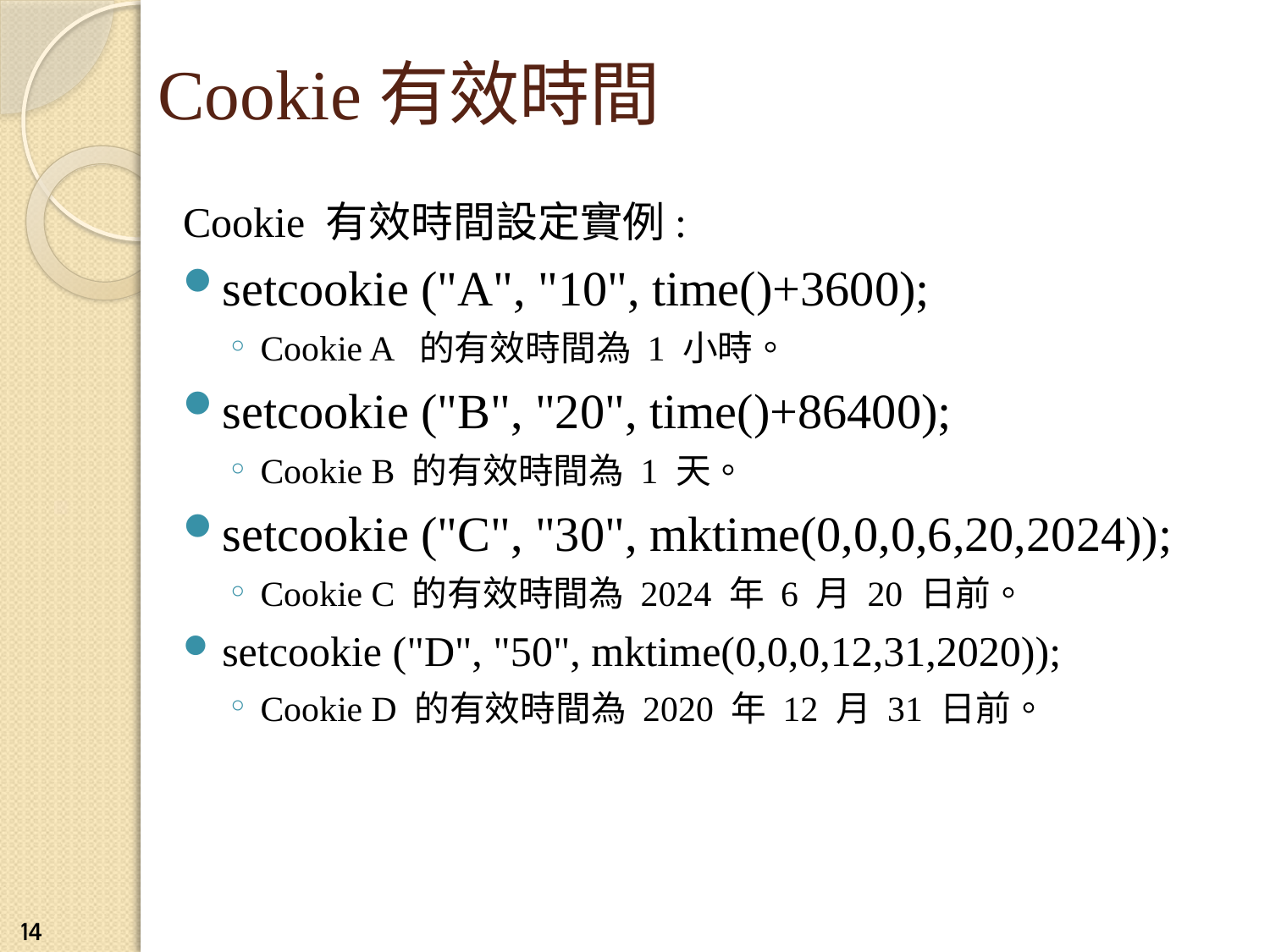

Cookie有效時間
Cookie 有效時間設定實例:
setcookie ("A", "10", time()+3600);
Cookie A  的有效時間為 1 小時。
setcookie ("B", "20", time()+86400);
Cookie B 的有效時間為 1 天。
setcookie ("C", "30", mktime(0,0,0,6,20,2024));
Cookie C 的有效時間為 2024 年 6 月 20 日前。
setcookie ("D", "50", mktime(0,0,0,12,31,2020));
Cookie D 的有效時間為 2020 年 12 月 31 日前。
14